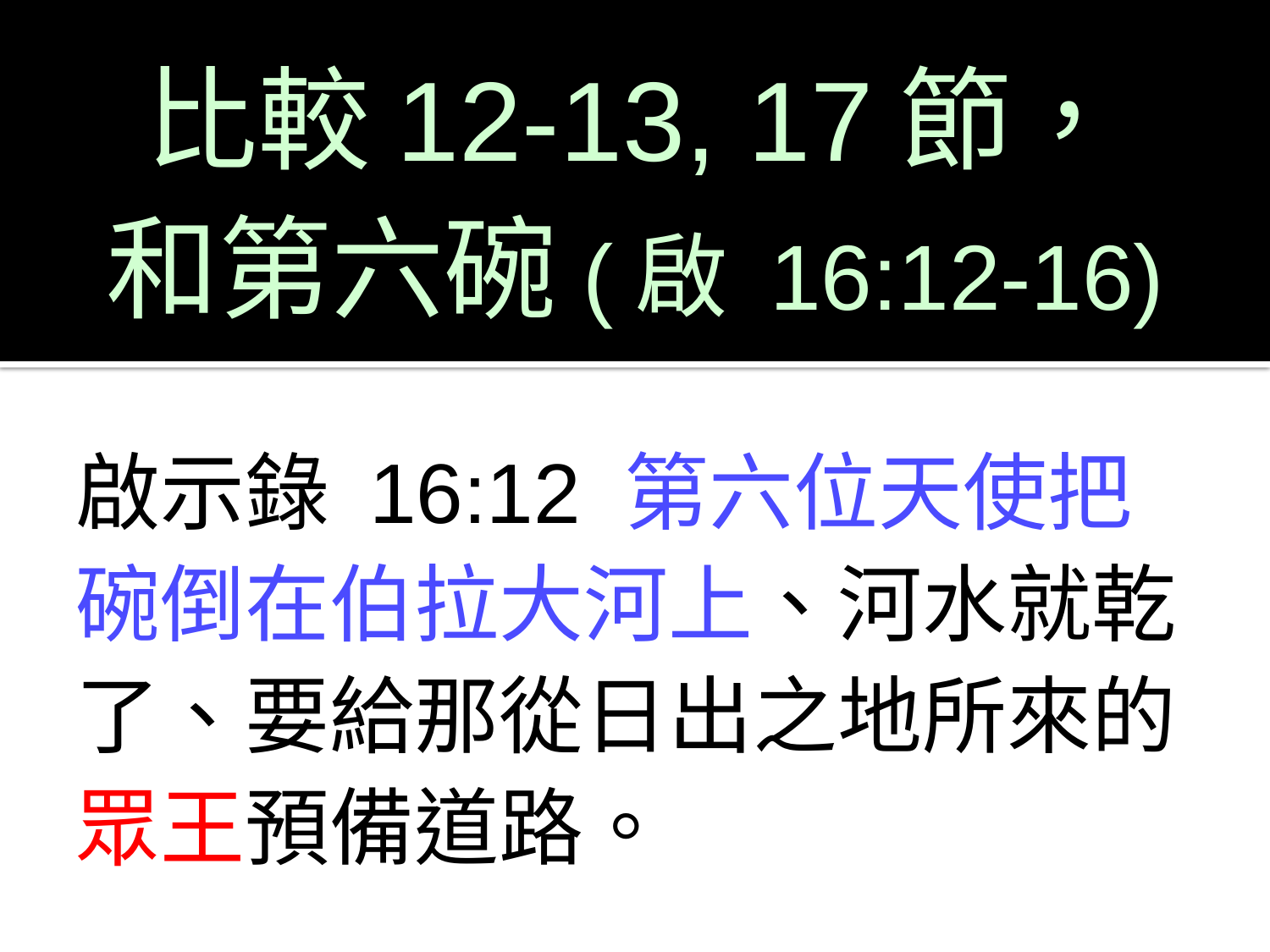

# 比較12-13, 17節，和第六碗(啟 16:12-16)
啟示錄 16:12 第六位天使把碗倒在伯拉大河上、河水就乾了、要給那從日出之地所來的眾王預備道路。